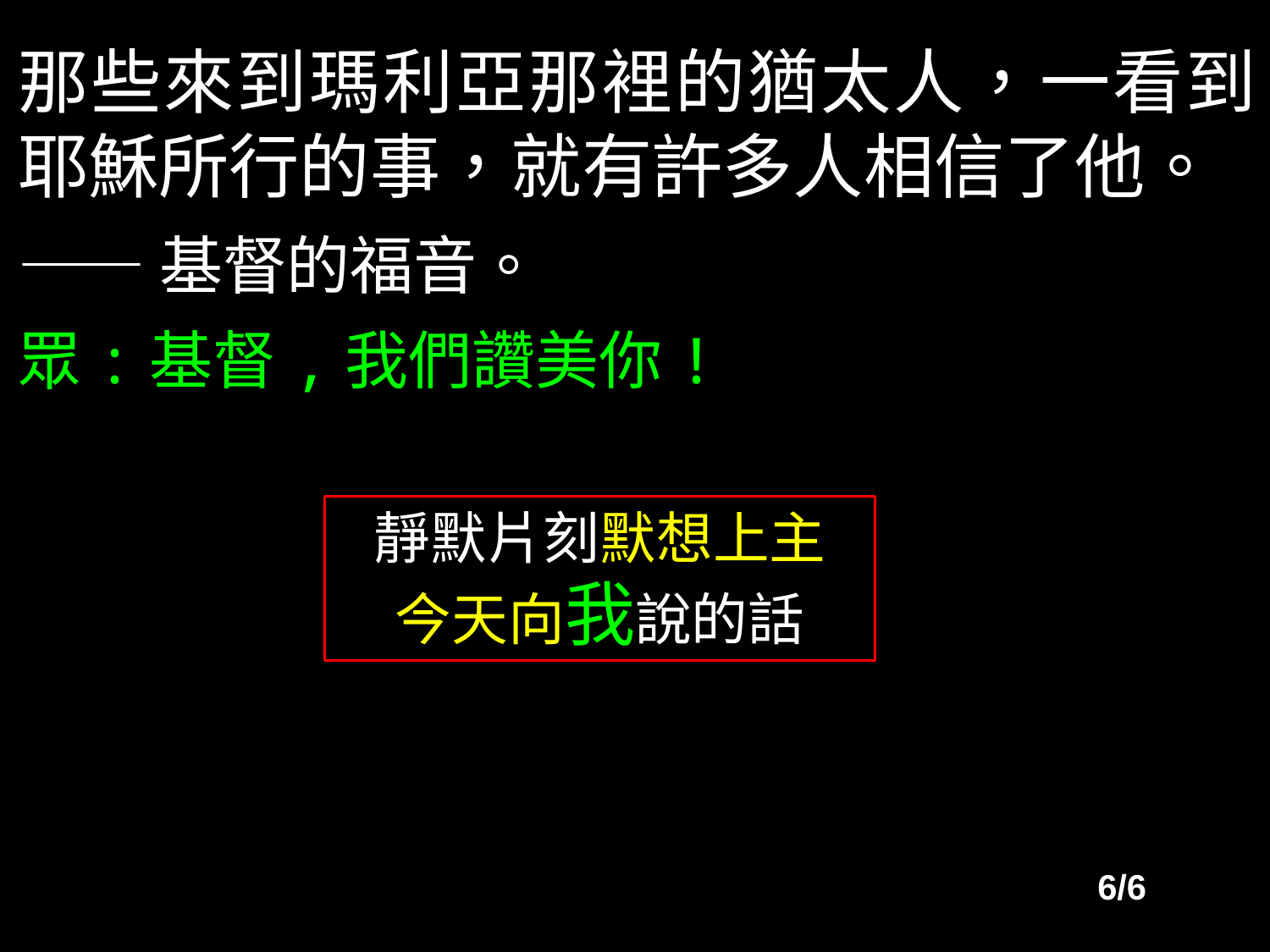

那些來到瑪利亞那裡的猶太人，一看到耶穌所行的事，就有許多人相信了他。
——基督的福音。
眾:基督,我們讚美你!

靜默片刻默想上主
今天向我說的話
6/6